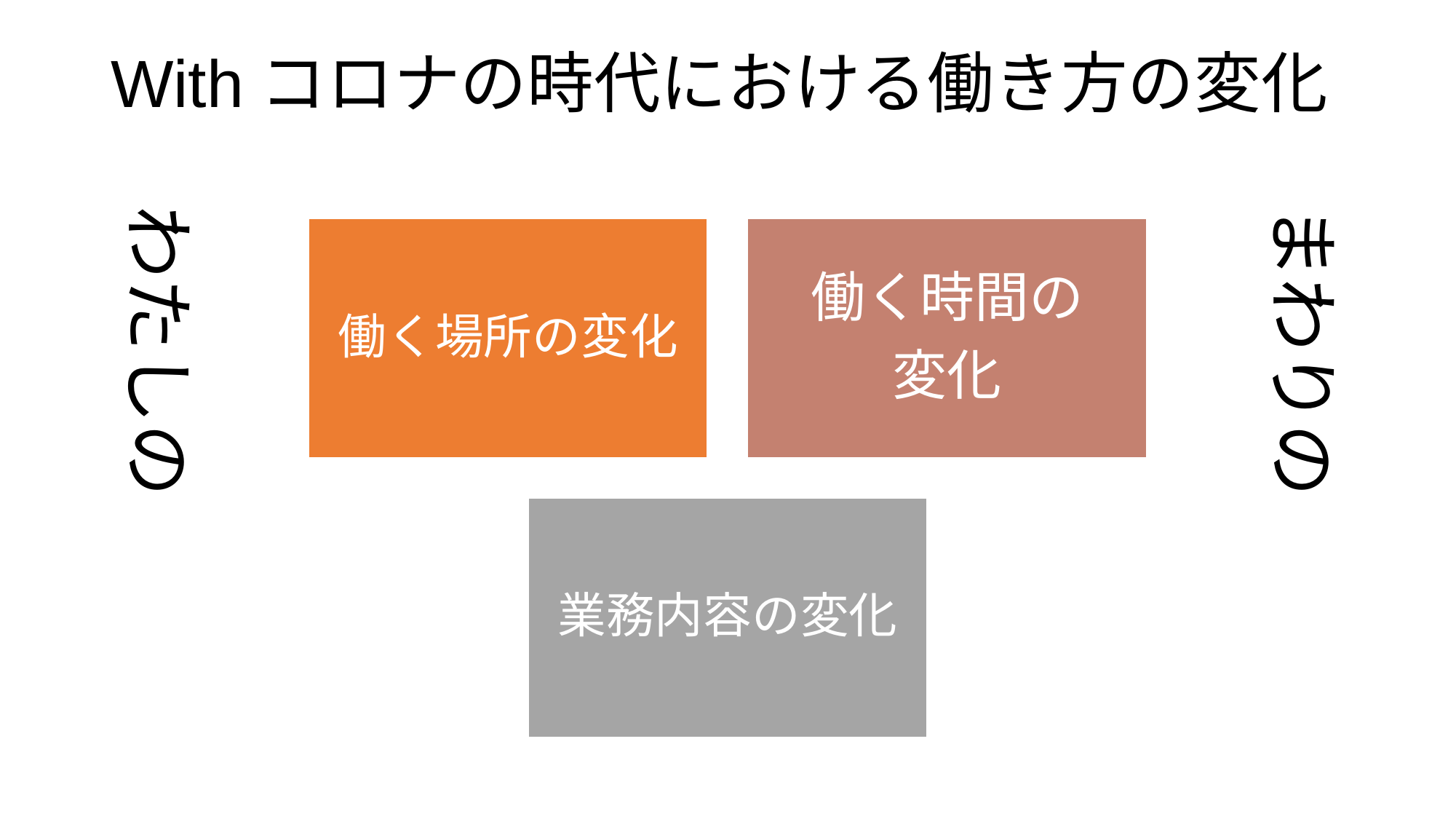

Withコロナの時代における働き方の変化
わたしの
まわりの
働く場所の変化
働く時間の
変化
業務内容の変化